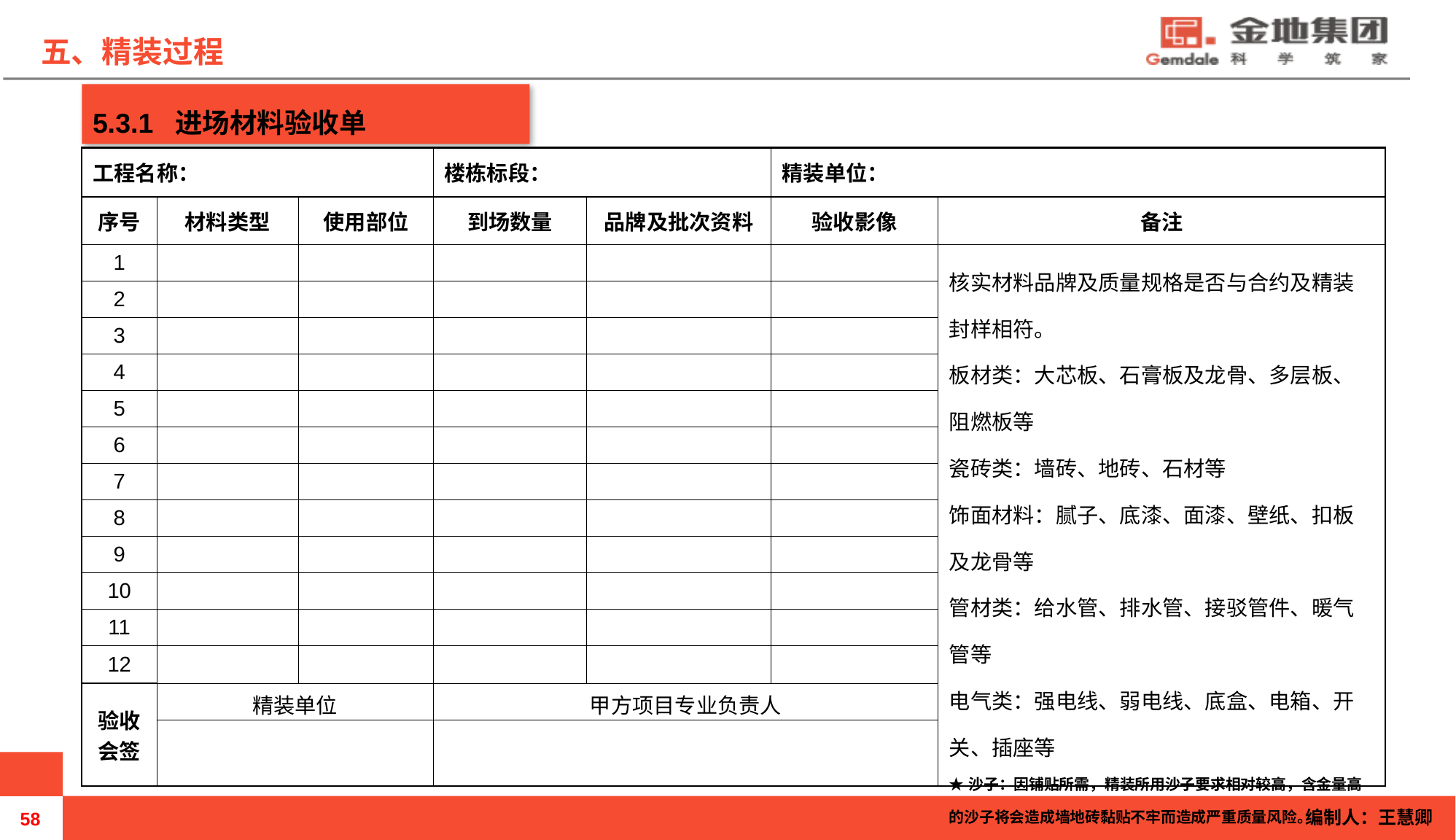

五、精装过程
5.3.1  进场材料验收单
| 工程名称： |  |  | 楼栋标段： |  | 精装单位： |  |
| --- | --- | --- | --- | --- | --- | --- |
| 序号 | 材料类型 | 使用部位 | 到场数量 | 品牌及批次资料 | 验收影像 | 备注 |
| 1 |  |  |  |  |  | 核实材料品牌及质量规格是否与合约及精装封样相符。 板材类：大芯板、石膏板及龙骨、多层板、阻燃板等 瓷砖类：墙砖、地砖、石材等 饰面材料：腻子、底漆、面漆、壁纸、扣板及龙骨等 管材类：给水管、排水管、接驳管件、暖气管等 电气类：强电线、弱电线、底盒、电箱、开关、插座等 ★沙子：因铺贴所需，精装所用沙子要求相对较高，含金量高的沙子将会造成墙地砖黏贴不牢而造成严重质量风险。 水泥沙子如果质量不合格将会对墙顶面基层找平层造成强度不够，发生空鼓或开裂等质量问题。 |
| 2 |  |  |  |  |  |  |
| 3 |  |  |  |  |  |  |
| 4 |  |  |  |  |  |  |
| 5 |  |  |  |  |  |  |
| 6 |  |  |  |  |  |  |
| 7 |  |  |  |  |  |  |
| 8 |  |  |  |  |  |  |
| 9 |  |  |  |  |  |  |
| 10 |  |  |  |  |  |  |
| 11 |  |  |  |  |  |  |
| 12 |  |  |  |  |  |  |
| 验收 会签 | 精装单位 |  | 甲方项目专业负责人 |  |  |  |
|  |  |  |  |  |  |  |
编制人：王慧卿